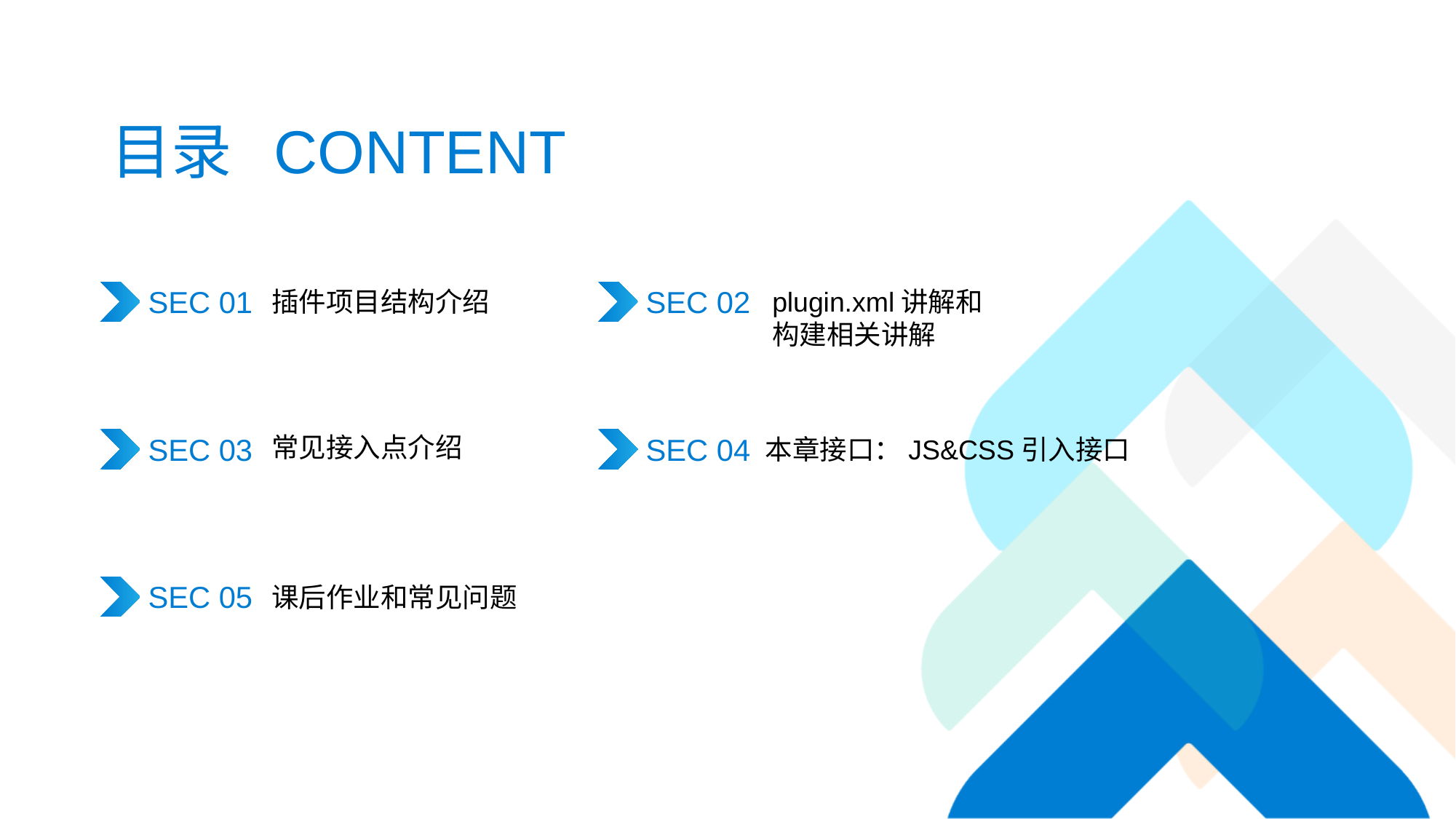

# 目录  CONTENT
SEC 01
插件项目结构介绍

SEC 02
plugin.xml讲解和
构建相关讲解

SEC 03
常见接入点介绍

SEC 04
本章接口：JS&CSS引入接口

SEC 05
课后作业和常见问题